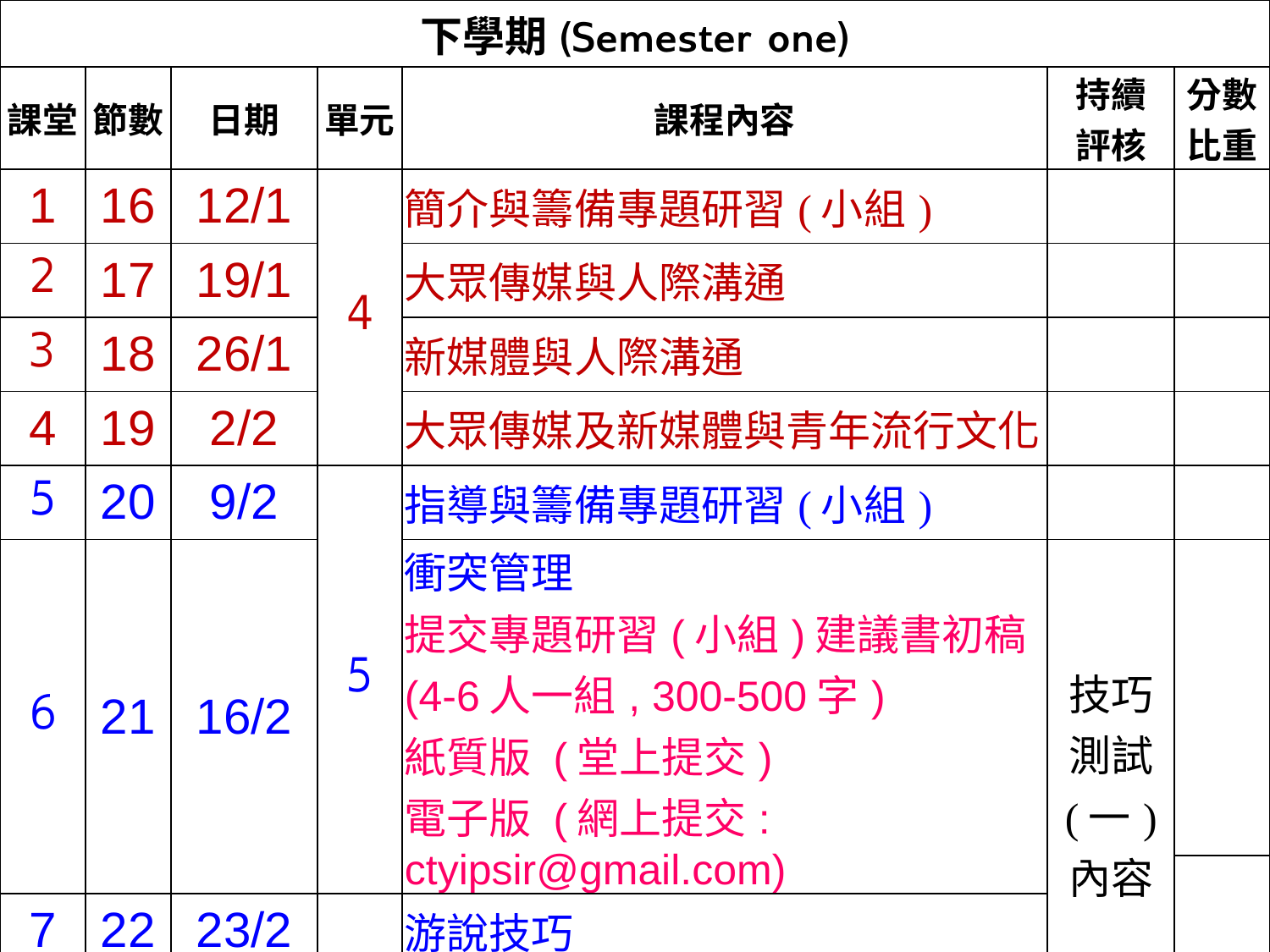

| 下學期(Semester one) |  |  |  |  |  |  |
| --- | --- | --- | --- | --- | --- | --- |
| 課堂 | 節數 | 日期 | 單元 | 課程內容 | 持續 評核 | 分數 比重 |
| 1 | 16 | 12/1 | 4 | 簡介與籌備專題研習(小組) |  |  |
| 2 | 17 | 19/1 |  | 大眾傳媒與人際溝通 |  |  |
| 3 | 18 | 26/1 |  | 新媒體與人際溝通 |  |  |
| 4 | 19 | 2/2 |  | 大眾傳媒及新媒體與青年流行文化 |  |  |
| 5 | 20 | 9/2 | 5 | 指導與籌備專題研習(小組) |  |  |
| 6 | 21 | 16/2 |  | 衝突管理 提交專題研習(小組)建議書初稿 (4-6人一組, 300-500字) 紙質版 (堂上提交) 電子版 (網上提交: ctyipsir@gmail.com) | 技巧 測試 (一) 內容 |  |
| 7 | 22 | 23/2 |  | 游說技巧 |  |  |
| 7 | 22 | 23/2 |  | 游說技巧 |  |  |